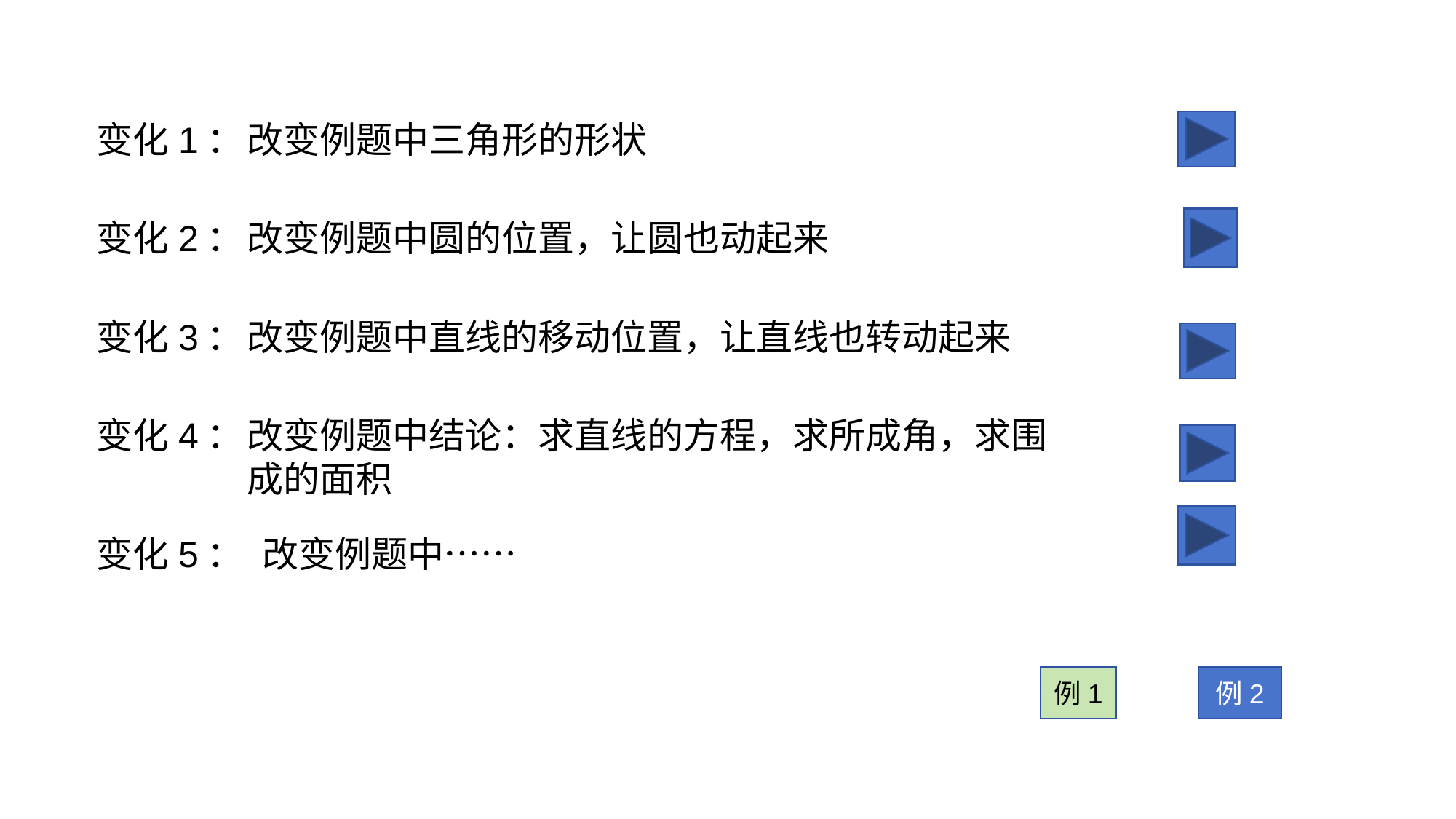

变化1：
改变例题中三角形的形状

变化2：
改变例题中圆的位置，让圆也动起来
变化3：
改变例题中直线的移动位置，让直线也转动起来

变化4：
改变例题中结论：求直线的方程，求所成角，求围成的面积

变化5：
改变例题中……
例2
例1